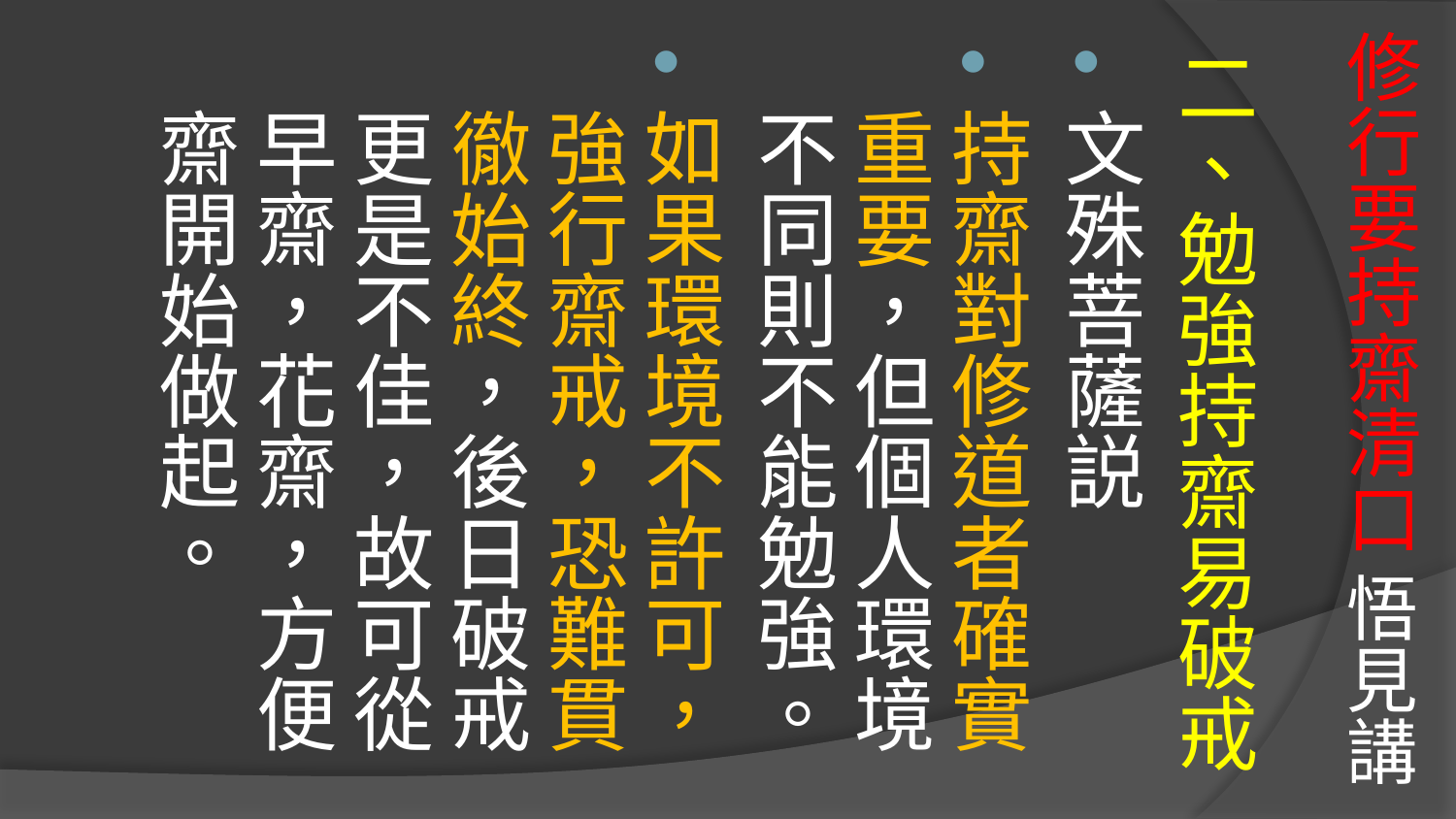

# 修行要持齋清口 悟見講
二、勉強持齋易破戒
文殊菩薩説
持齋對修道者確實重要，但個人環境不同則不能勉強。
如果環境不許可，強行齋戒，恐難貫徹始終，後日破戒更是不佳，故可從早齋，花齋，方便齋開始做起。